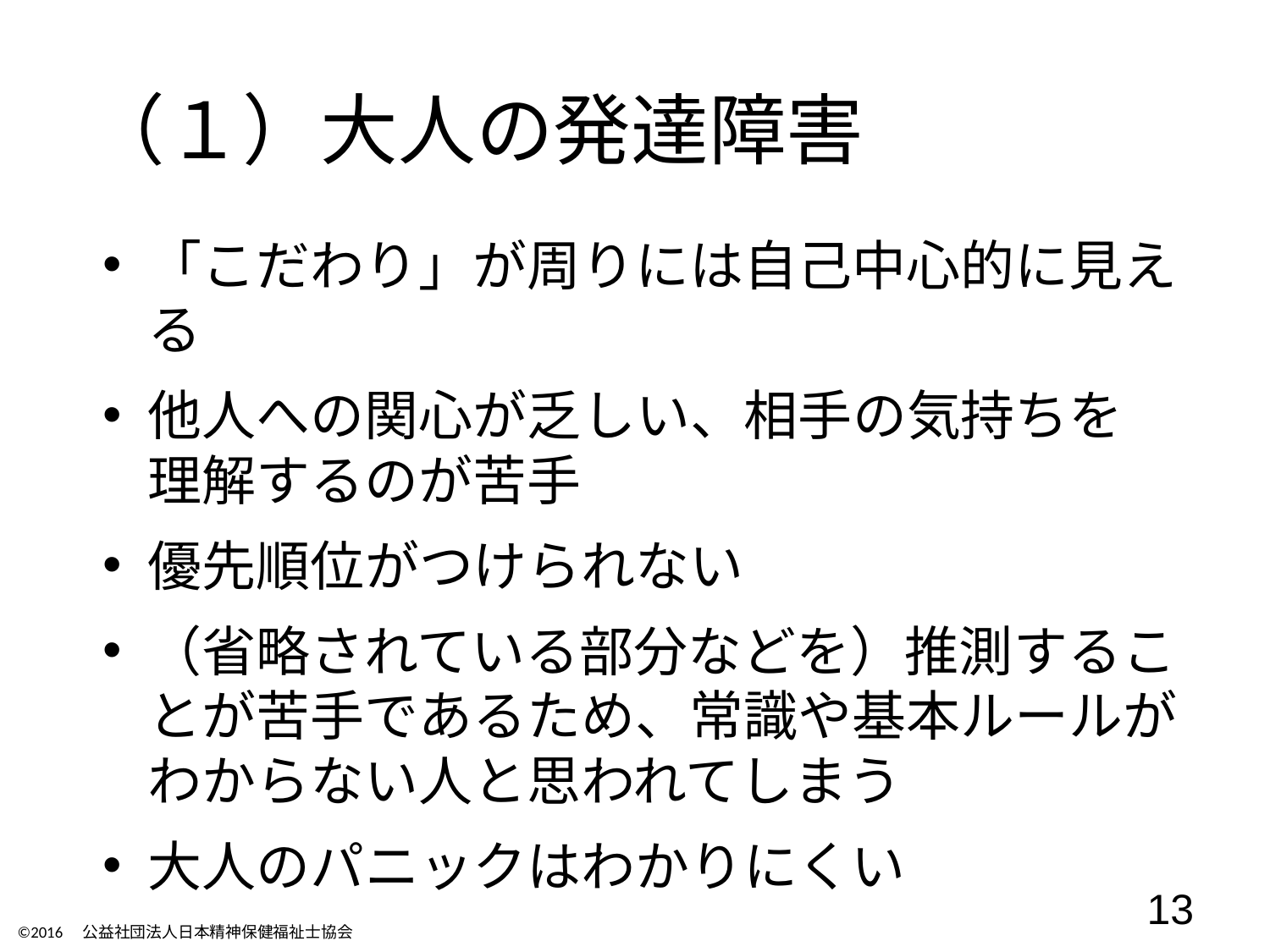

# （１）大人の発達障害
「こだわり」が周りには自己中心的に見える
他人への関心が乏しい、相手の気持ちを
理解するのが苦手
優先順位がつけられない
（省略されている部分などを）推測することが苦手であるため、常識や基本ルールが
わからない人と思われてしまう
大人のパニックはわかりにくい
13
©2016　公益社団法人日本精神保健福祉士協会